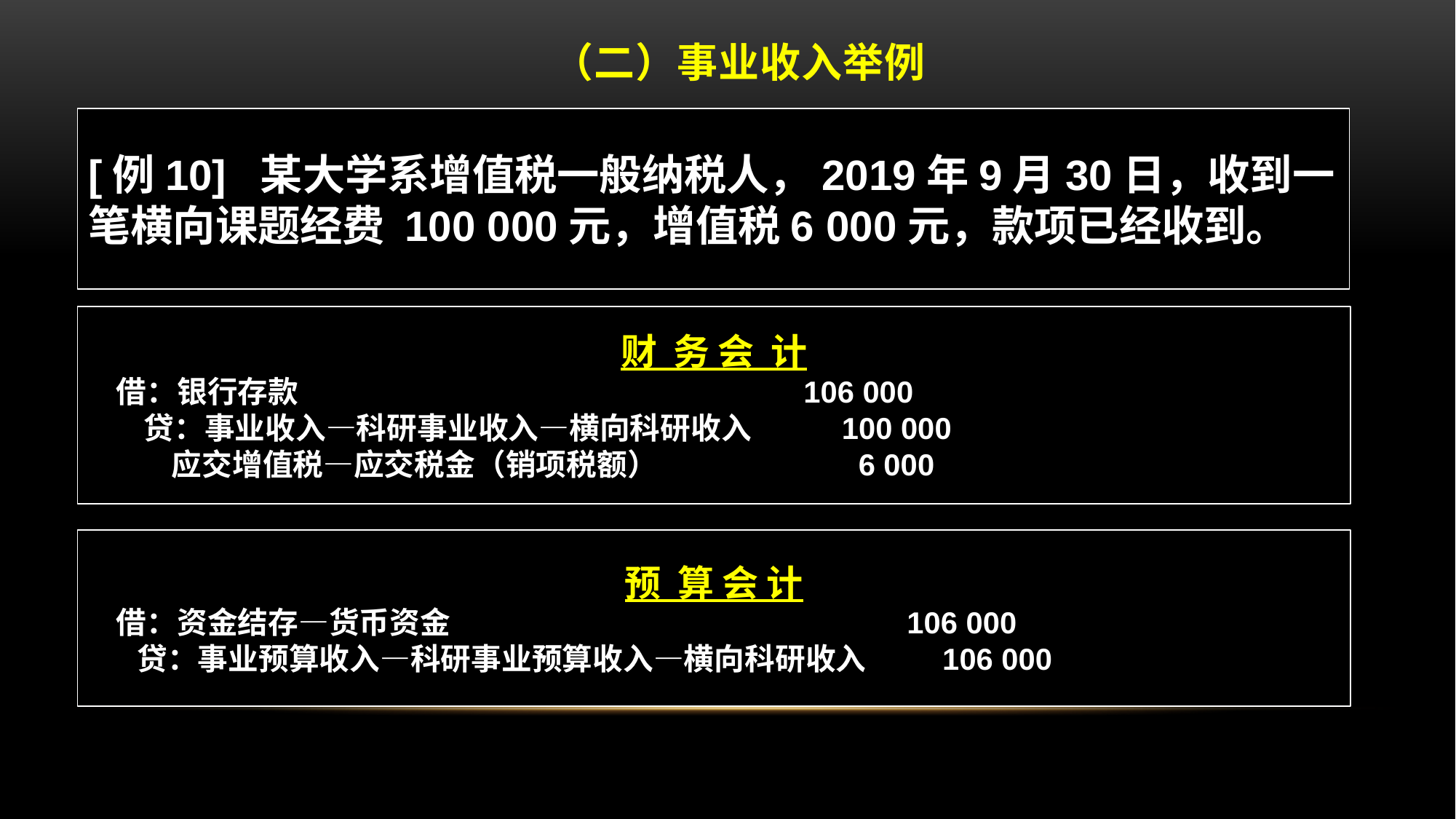

# （二）事业收入举例
[例10]  某大学系增值税一般纳税人，2019年9月30日，收到一笔横向课题经费 100 000元，增值税6 000元，款项已经收到。
财  务 会  计
   借：银行存款                                                                        106 000
       贷：事业收入—科研事业收入—横向科研收入            100 000
           应交增值税—应交税金（销项税额）                            6 000
预  算 会 计
   借：资金结存—货币资金                                                                 106 000
      贷：事业预算收入―科研事业预算收入—横向科研收入          106 000
55